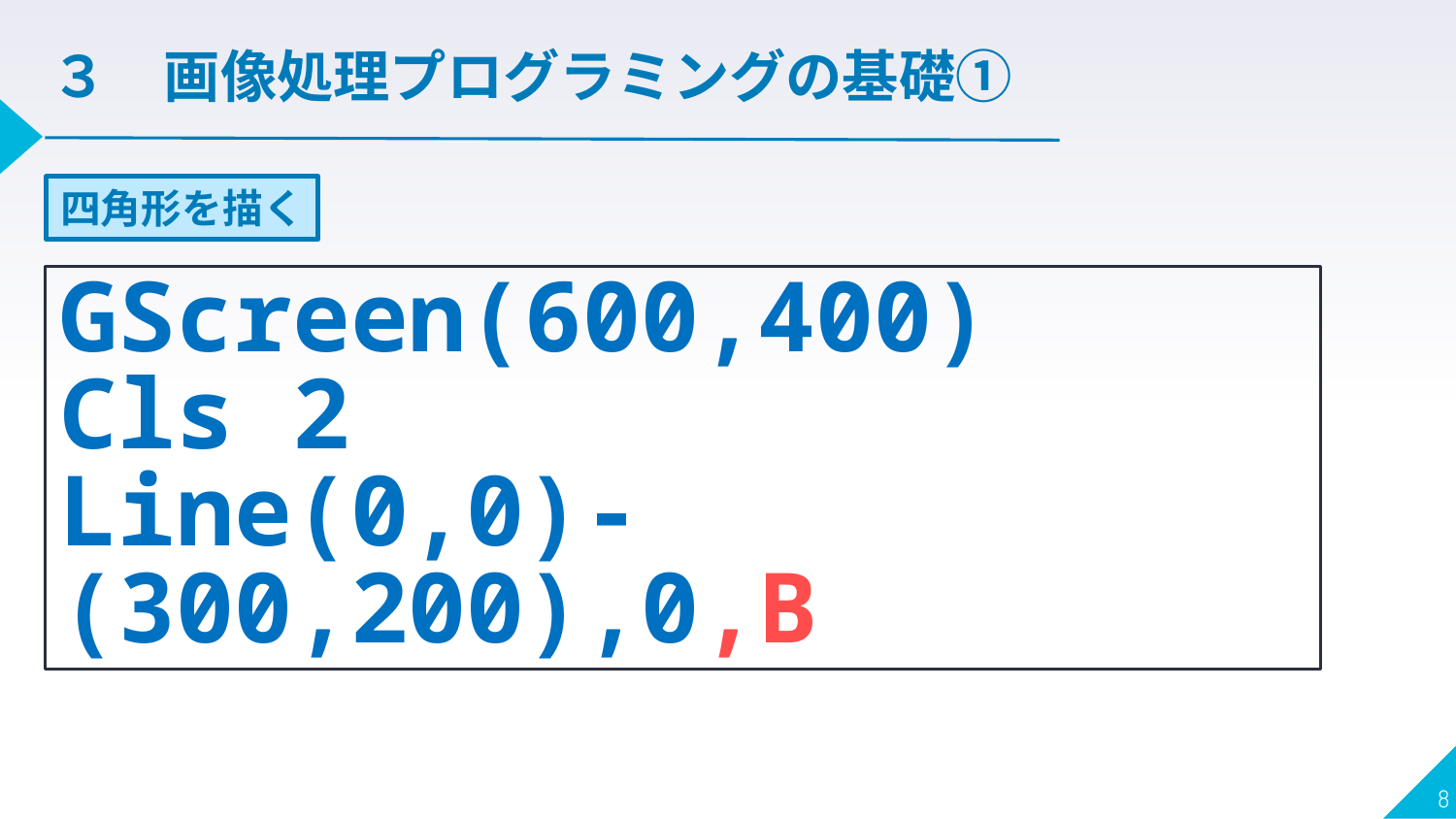

３　画像処理プログラミングの基礎①
四角形を描く
GScreen(600,400)
Cls 2
Line(0,0)-(300,200),0,B
8